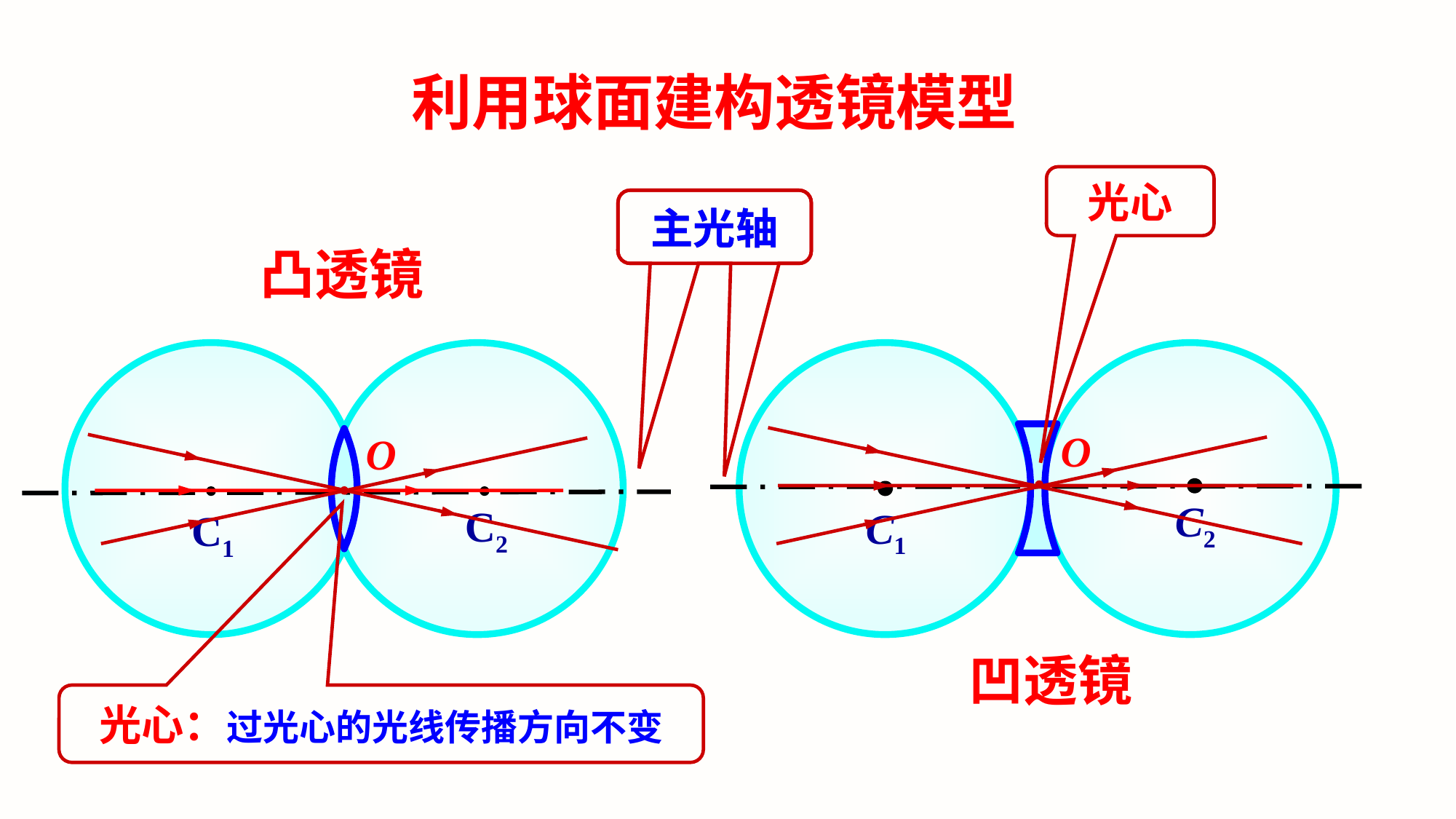

利用球面建构透镜模型
光心
主光轴
主光轴
凸透镜

O
O

 C2

 C1

 C1

 C2

凹透镜
光心：过光心的光线传播方向不变